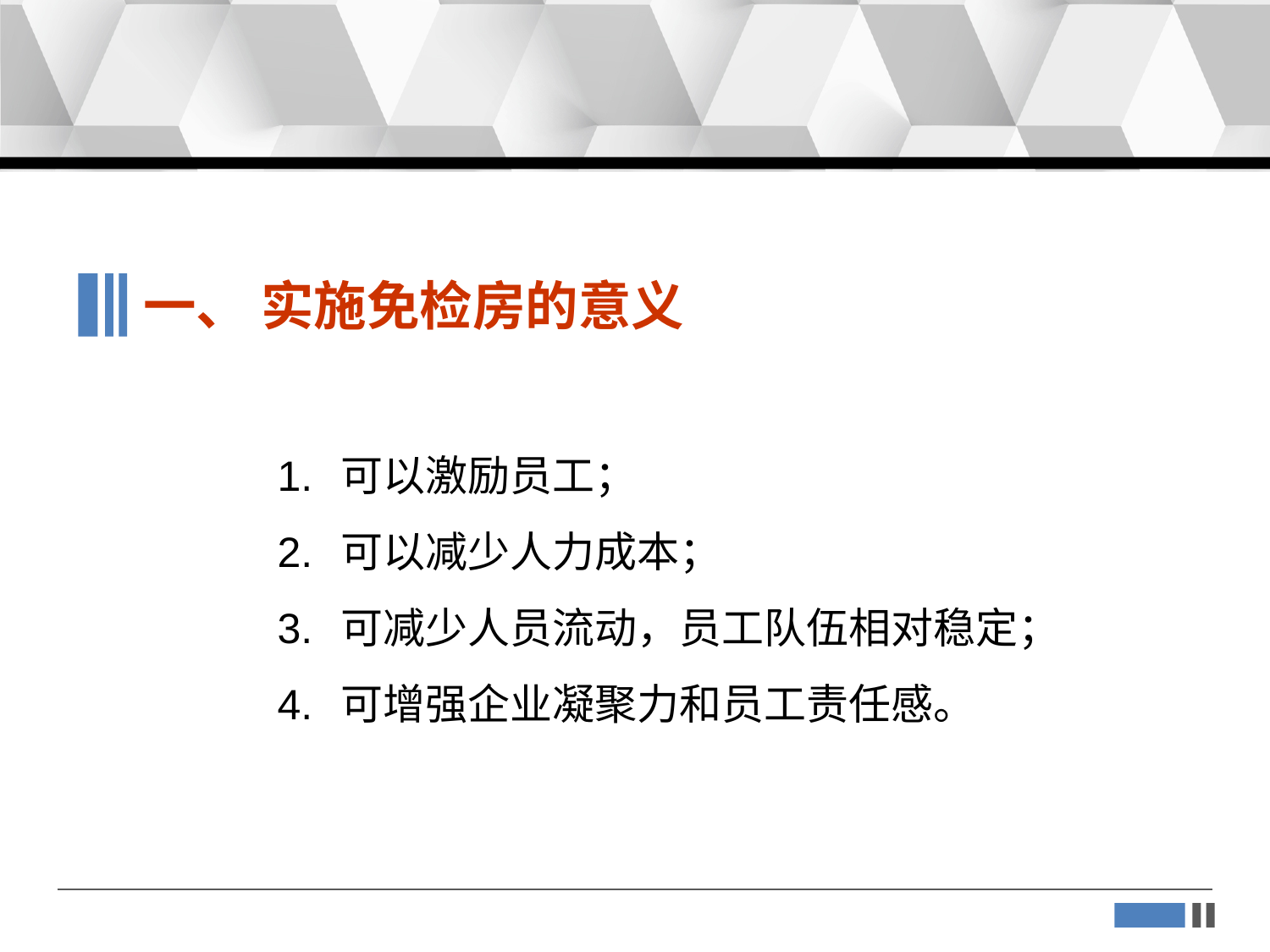

一、 实施免检房的意义

可以激励员工；
可以减少人力成本；
可减少人员流动，员工队伍相对稳定；
可增强企业凝聚力和员工责任感。